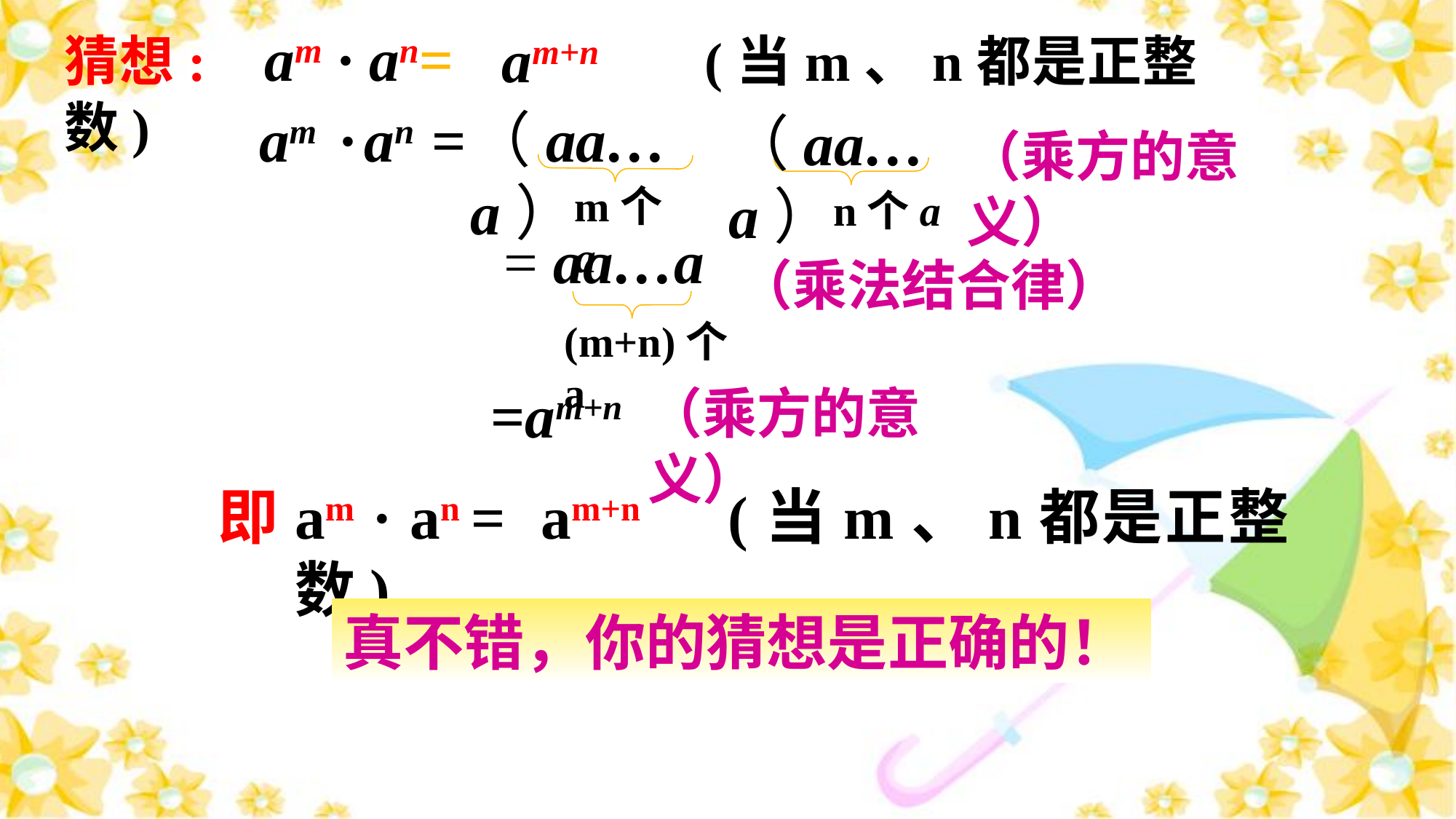

猜想:    am · an=                (当m、n都是正整数)
am+n

  am  · an  =
（aa…a）
（aa…a）
（乘方的意义）
m个a
n个a
= aa…a

（乘法结合律）
(m+n)个a
=am+n
（乘方的意义）
即
am · an =  am+n     (当m、n都是正整数)
真不错，你的猜想是正确的！